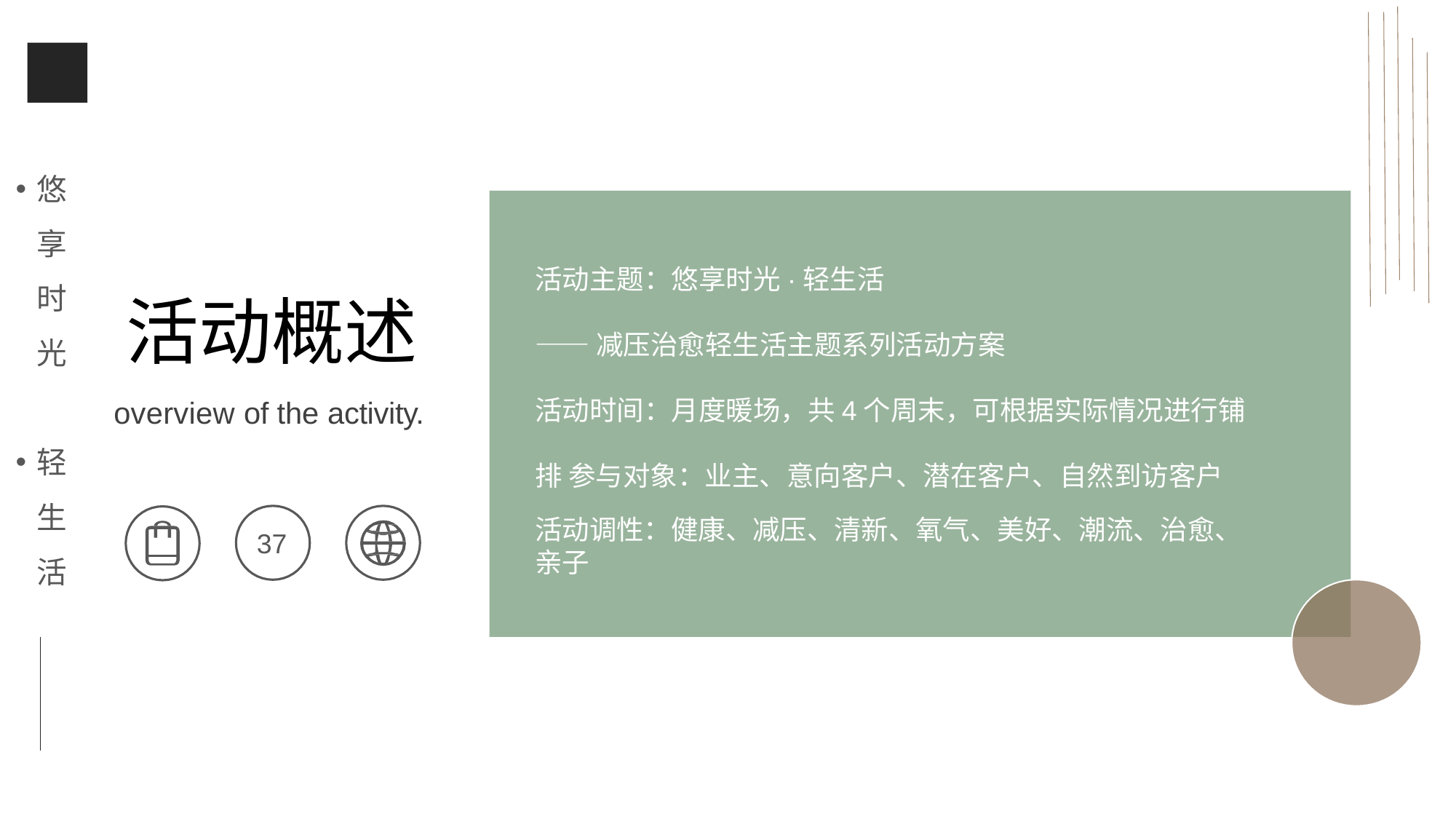

悠
享
时 光

活动概述
overview of the activity.
活动主题：悠享时光·轻生活
——减压治愈轻生活主题系列活动方案
活动时间：月度暖场，共4个周末，可根据实际情况进行铺排 参与对象：业主、意向客户、潜在客户、自然到访客户

活动调性：健康、减压、清新、氧气、美好、潮流、治愈、亲子
轻
生
活

37